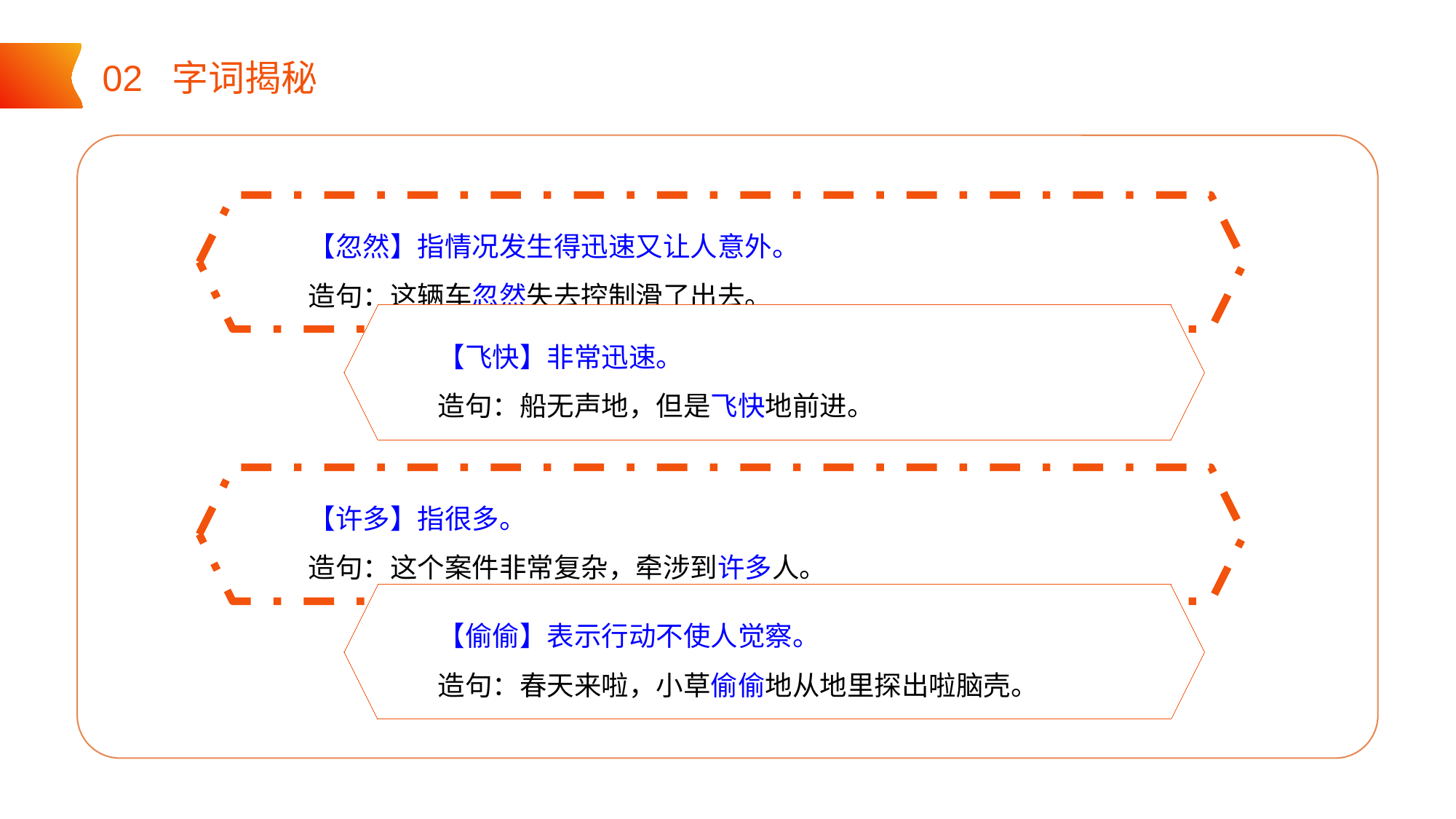

02  字词揭秘

【忽然】指情况发生得迅速又让人意外。
造句：这辆车忽然失去控制滑了出去。
【飞快】非常迅速。
造句：船无声地，但是飞快地前进。
【许多】指很多。
造句：这个案件非常复杂，牵涉到许多人。
【偷偷】表示行动不使人觉察。
造句：春天来啦，小草偷偷地从地里探出啦脑壳。